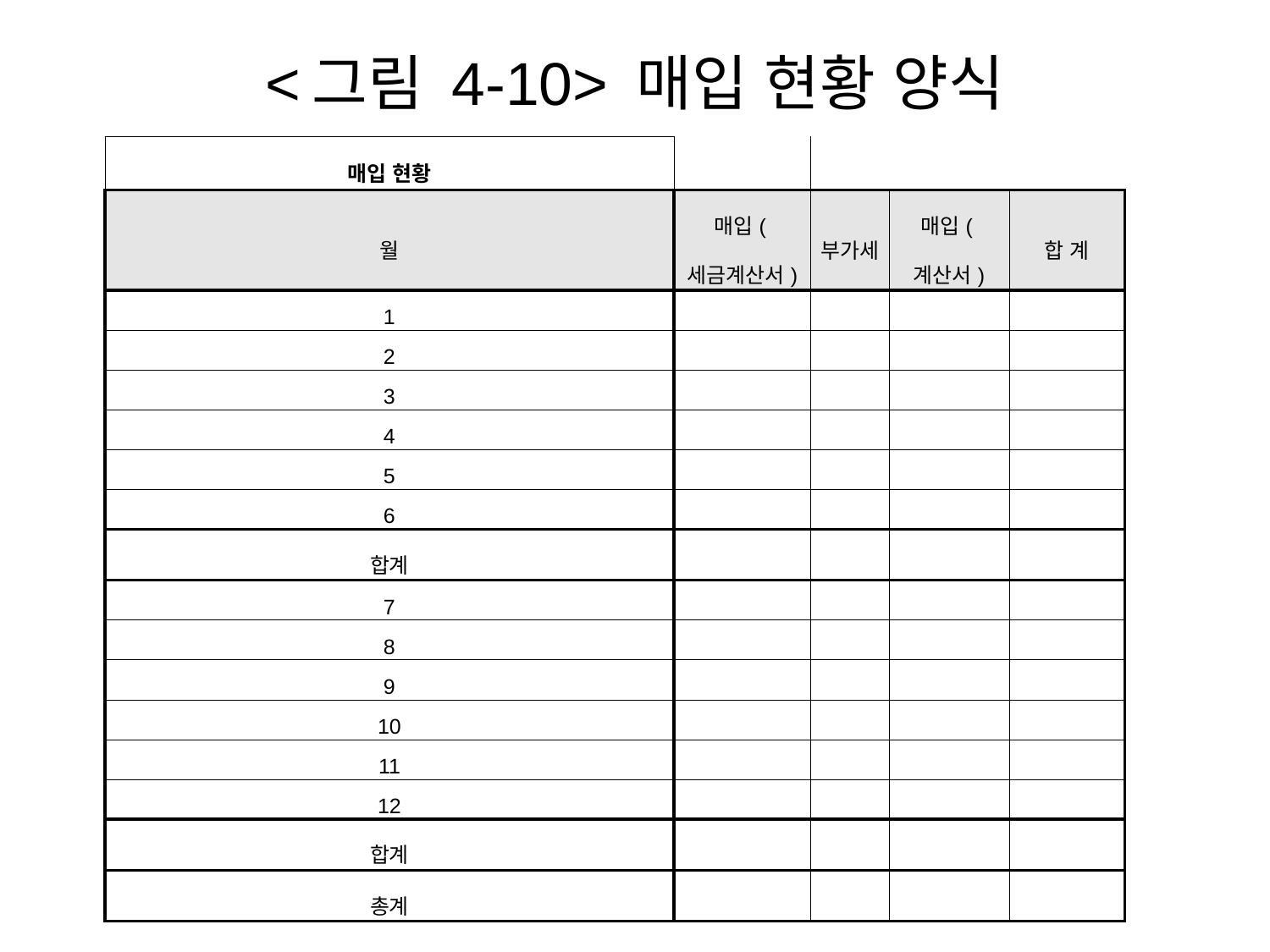

# <그림 4-10> 매입 현황 양식
| 매입 현황 |  |  |  |  |
| --- | --- | --- | --- | --- |
| 월 | 매입(세금계산서) | 부가세 | 매입(계산서) | 합 계 |
| 1 |  |  |  |  |
| 2 |  |  |  |  |
| 3 |  |  |  |  |
| 4 |  |  |  |  |
| 5 |  |  |  |  |
| 6 |  |  |  |  |
| 합계 |  |  |  |  |
| 7 |  |  |  |  |
| 8 |  |  |  |  |
| 9 |  |  |  |  |
| 10 |  |  |  |  |
| 11 |  |  |  |  |
| 12 |  |  |  |  |
| 합계 |  |  |  |  |
| 총계 |  |  |  |  |